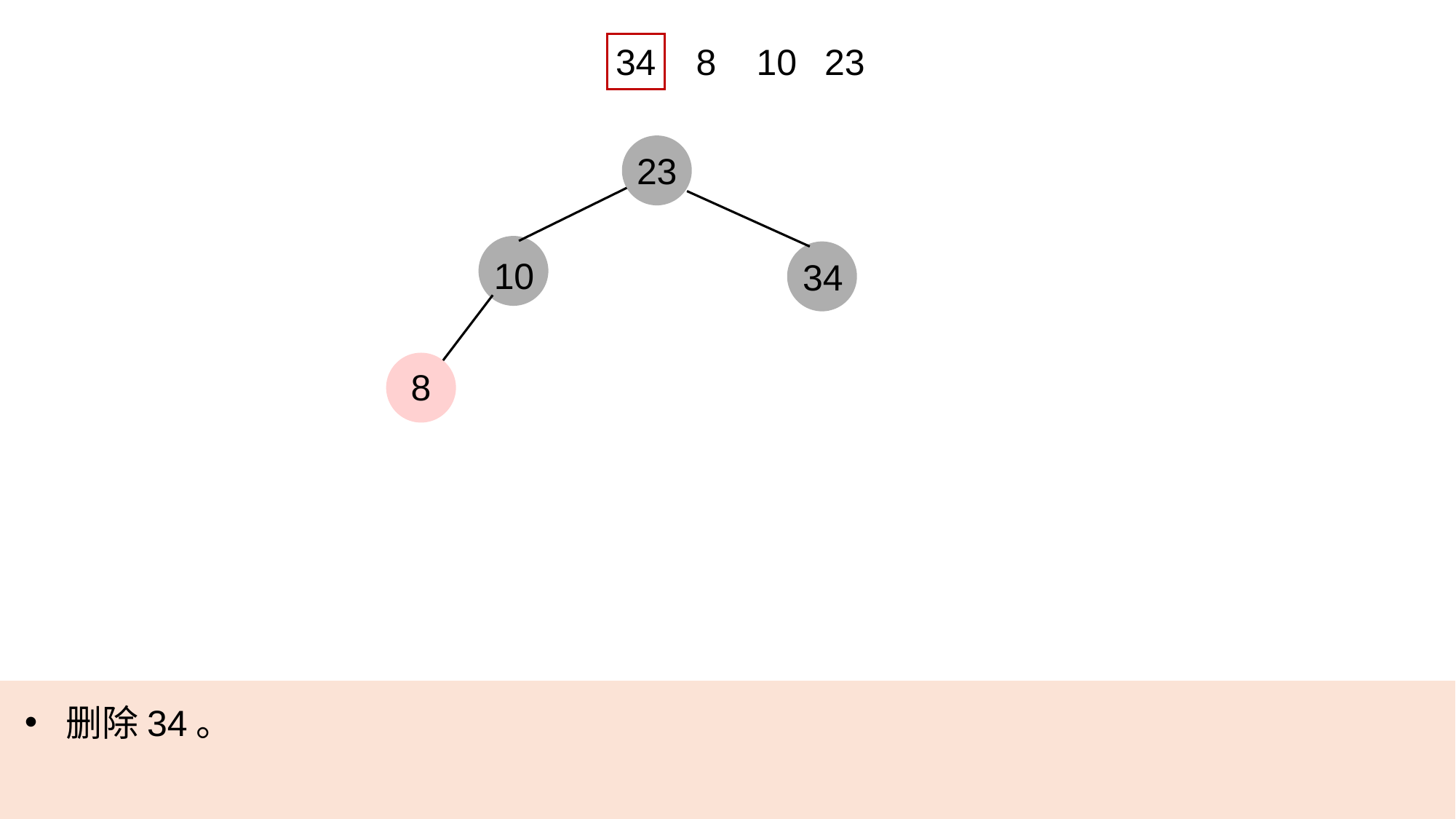

34

8
10
23

23

10
34

8

删除34。